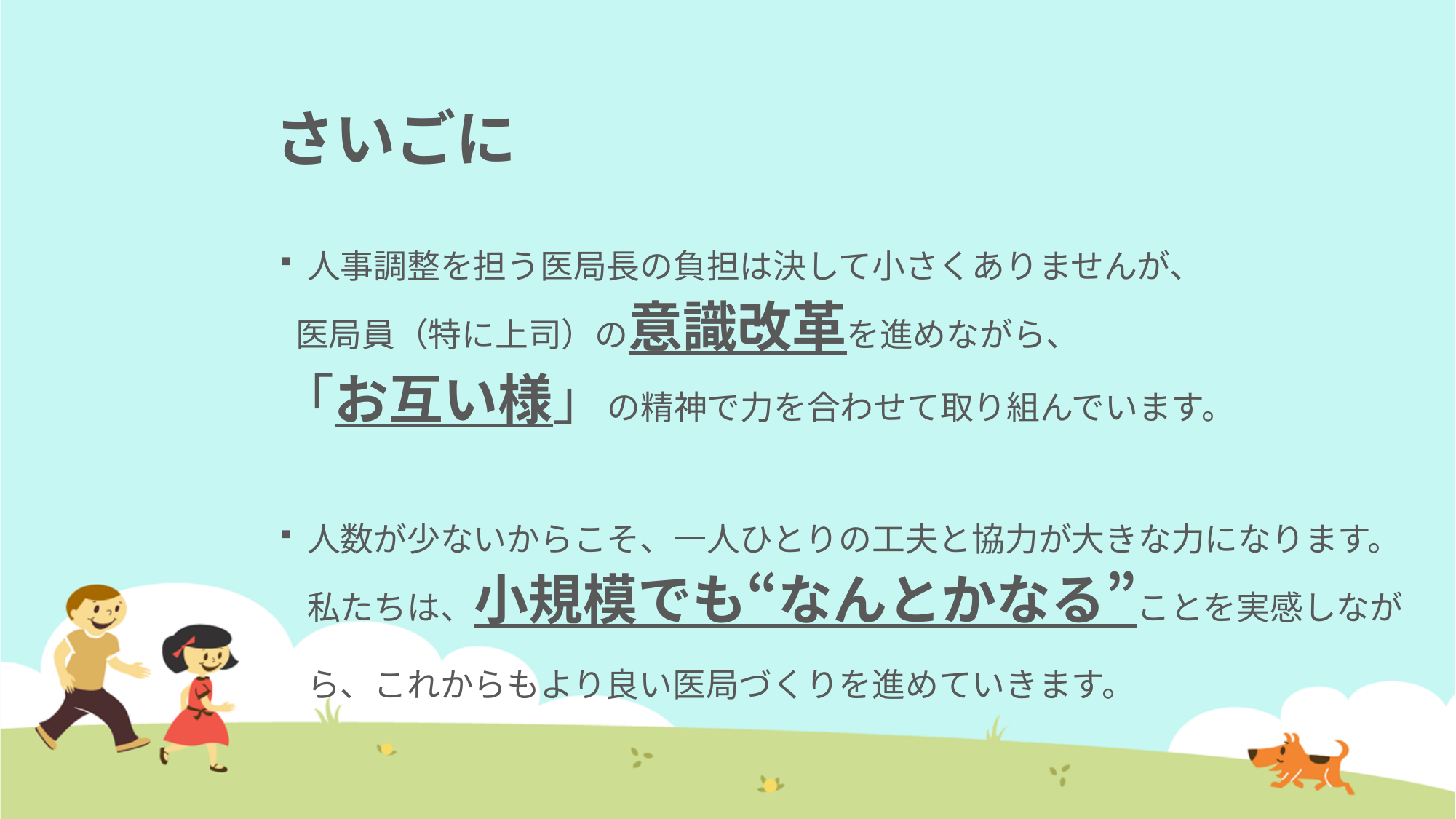

# さいごに
人事調整を担う医局長の負担は決して小さくありませんが、

 医局員（特に上司）の意識改革を進めながら、

「お互い様」の精神で力を合わせて取り組んでいます。

人数が少ないからこそ、一人ひとりの工夫と協力が大きな力になります。 私たちは、小規模でも“なんとかなる”ことを実感しながら、これからもより良い医局づくりを進めていきます。